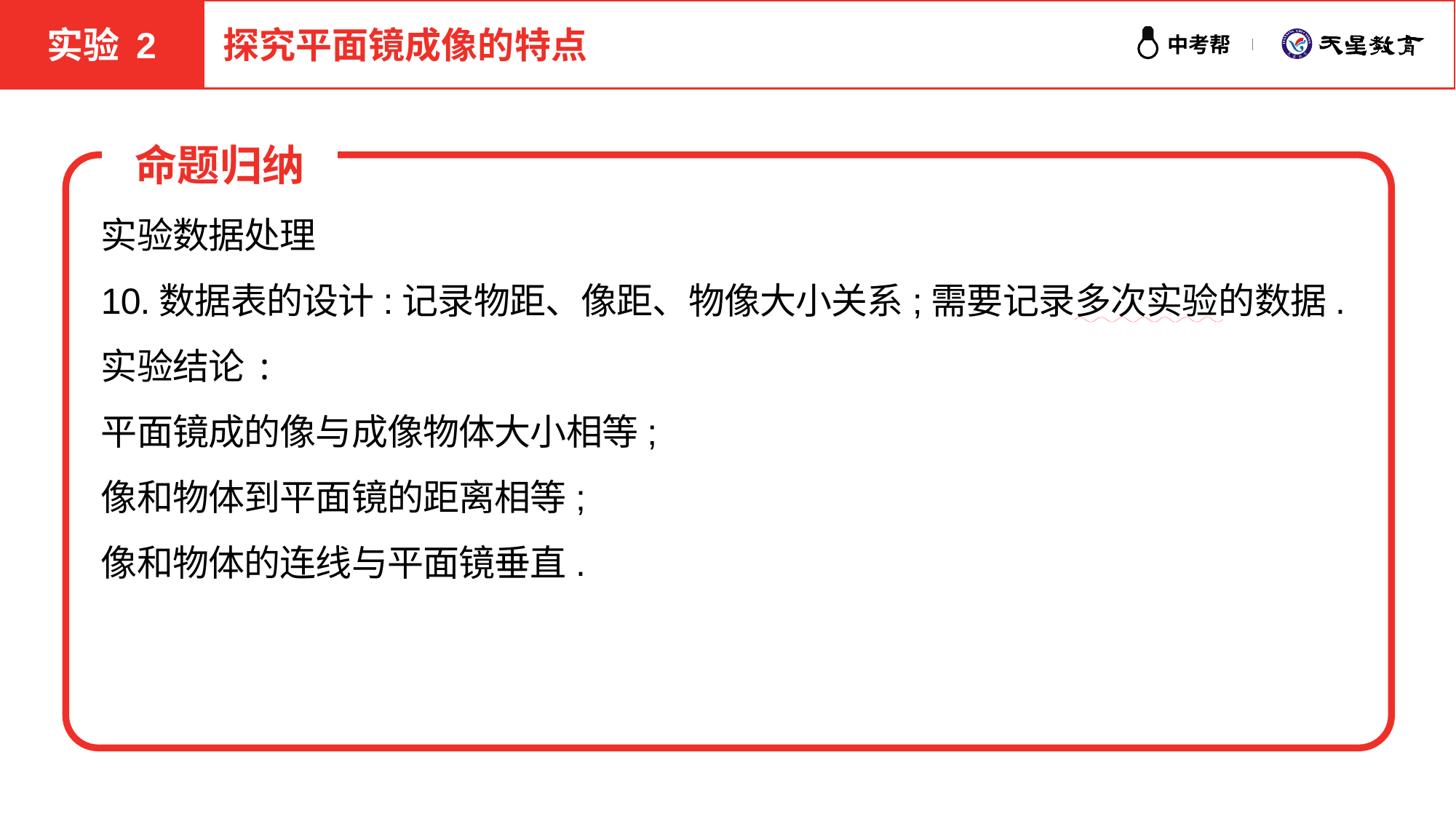

实验 2
探究平面镜成像的特点
命题归纳

实验数据处理
10.数据表的设计:记录物距、像距、物像大小关系;需要记录多次实验的数据.
实验结论:
平面镜成的像与成像物体大小相等;
像和物体到平面镜的距离相等;
像和物体的连线与平面镜垂直.